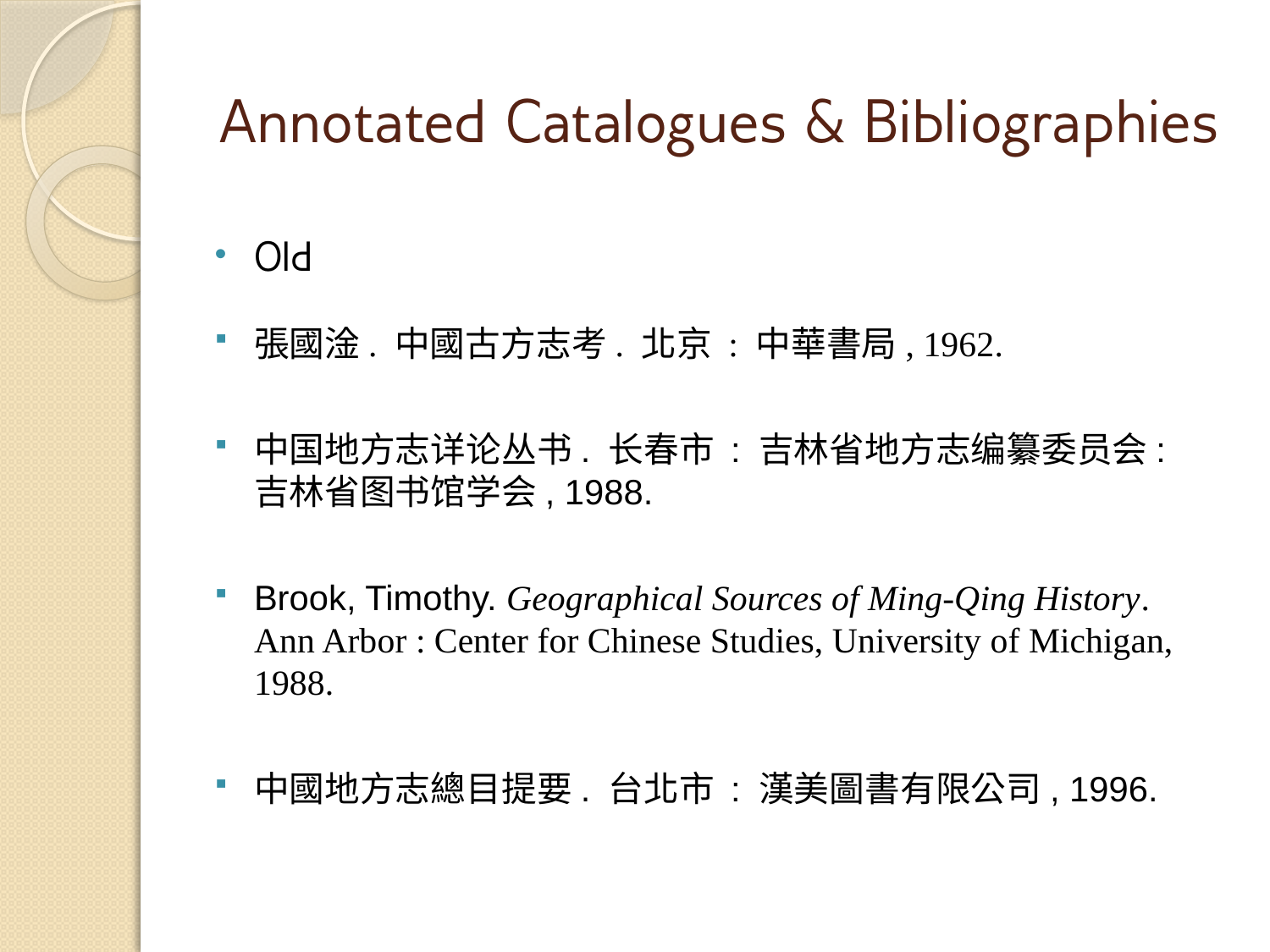

# Annotated Catalogues & Bibliographies
Old

張國淦. 中國古方志考. 北京 : 中華書局, 1962.

中国地方志详论丛书. 长春市 : 吉林省地方志编纂委员会: 吉林省图书馆学会, 1988.

Brook, Timothy. Geographical Sources of Ming-Qing History. Ann Arbor : Center for Chinese Studies, University of Michigan, 1988.

中國地方志總目提要. 台北市 : 漢美圖書有限公司, 1996.